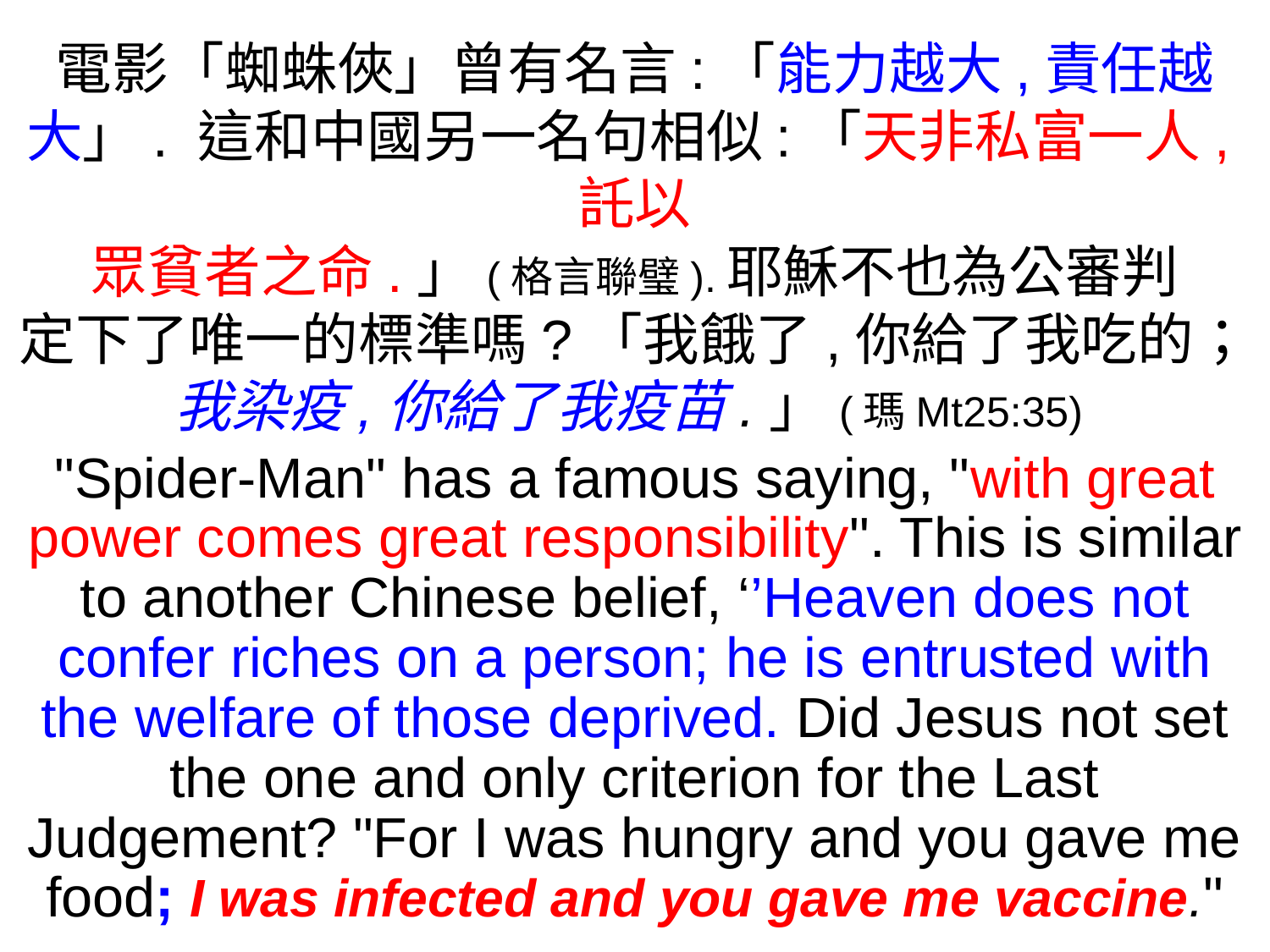

電影「蜘蛛俠」曾有名言:「能力越大,責任越大」. 這和中國另一名句相似:「天非私富一人,託以
眾貧者之命.」(格言聯璧).耶穌不也為公審判
定下了唯一的標準嗎?「我餓了,你給了我吃的；
我染疫,你給了我疫苗.」(瑪Mt25:35)
"Spider-Man" has a famous saying, "with great power comes great responsibility". This is similar to another Chinese belief, ‘’Heaven does not confer riches on a person; he is entrusted with the welfare of those deprived. Did Jesus not set the one and only criterion for the Last Judgement? "For I was hungry and you gave me food; I was infected and you gave me vaccine."